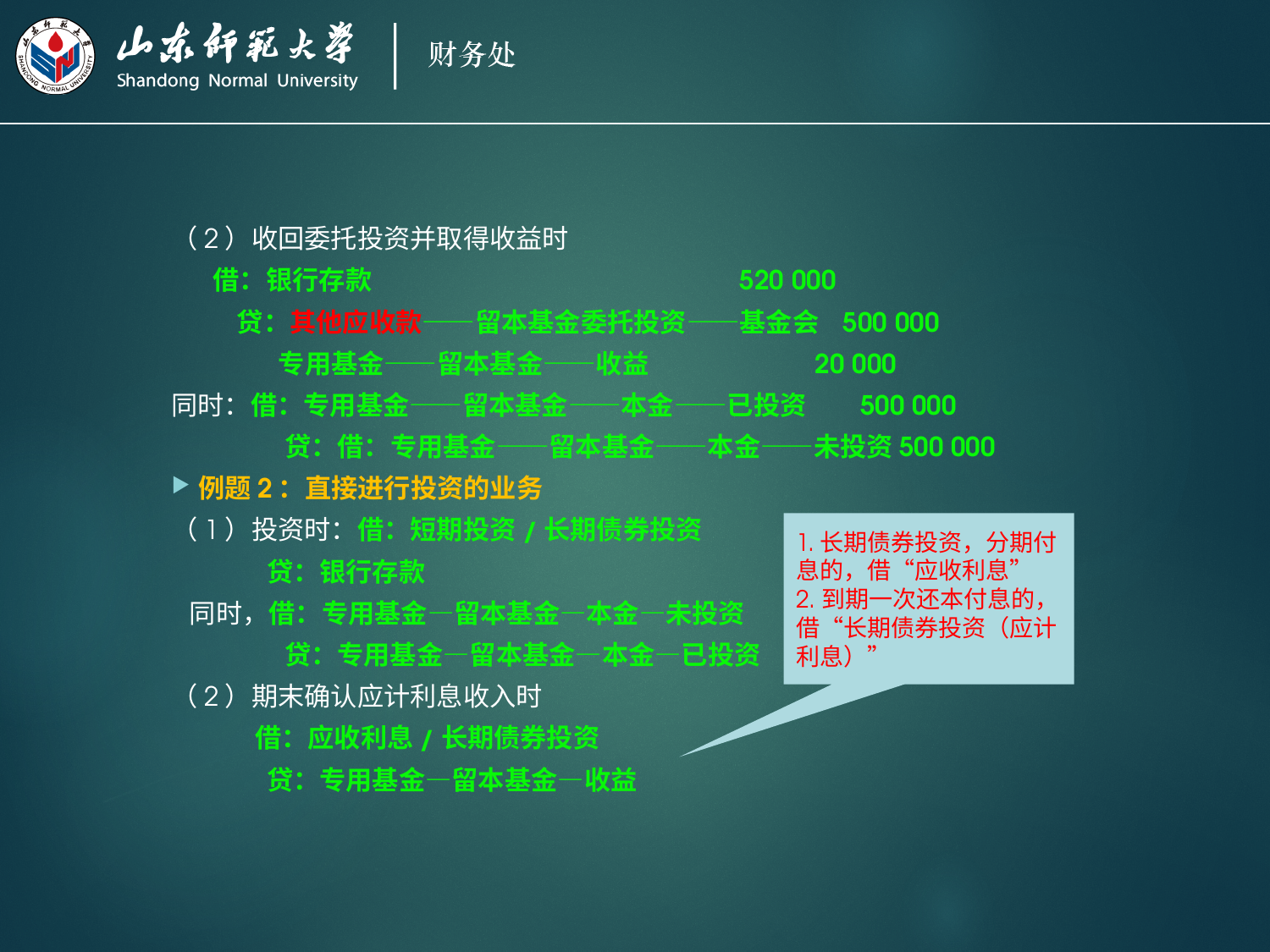

（2）收回委托投资并取得收益时
      借：银行存款                                                             520 000
          贷：其他应收款——留本基金委托投资——基金会   500 000
                 专用基金——留本基金——收益                           20 000
同时：借：专用基金——留本基金——本金——已投资        500 000
                  贷：借：专用基金——留本基金——本金——未投资500 000
例题2：直接进行投资的业务
（1）投资时：借：短期投资/长期债券投资
               贷：银行存款
  同时，借：专用基金—留本基金—本金—未投资
                  贷：专用基金—留本基金—本金—已投资
（2）期末确认应计利息收入时
             借：应收利息/长期债券投资
               贷：专用基金—留本基金—收益
1.长期债券投资，分期付息的，借“应收利息”
2.到期一次还本付息的，借“长期债券投资（应计利息）”